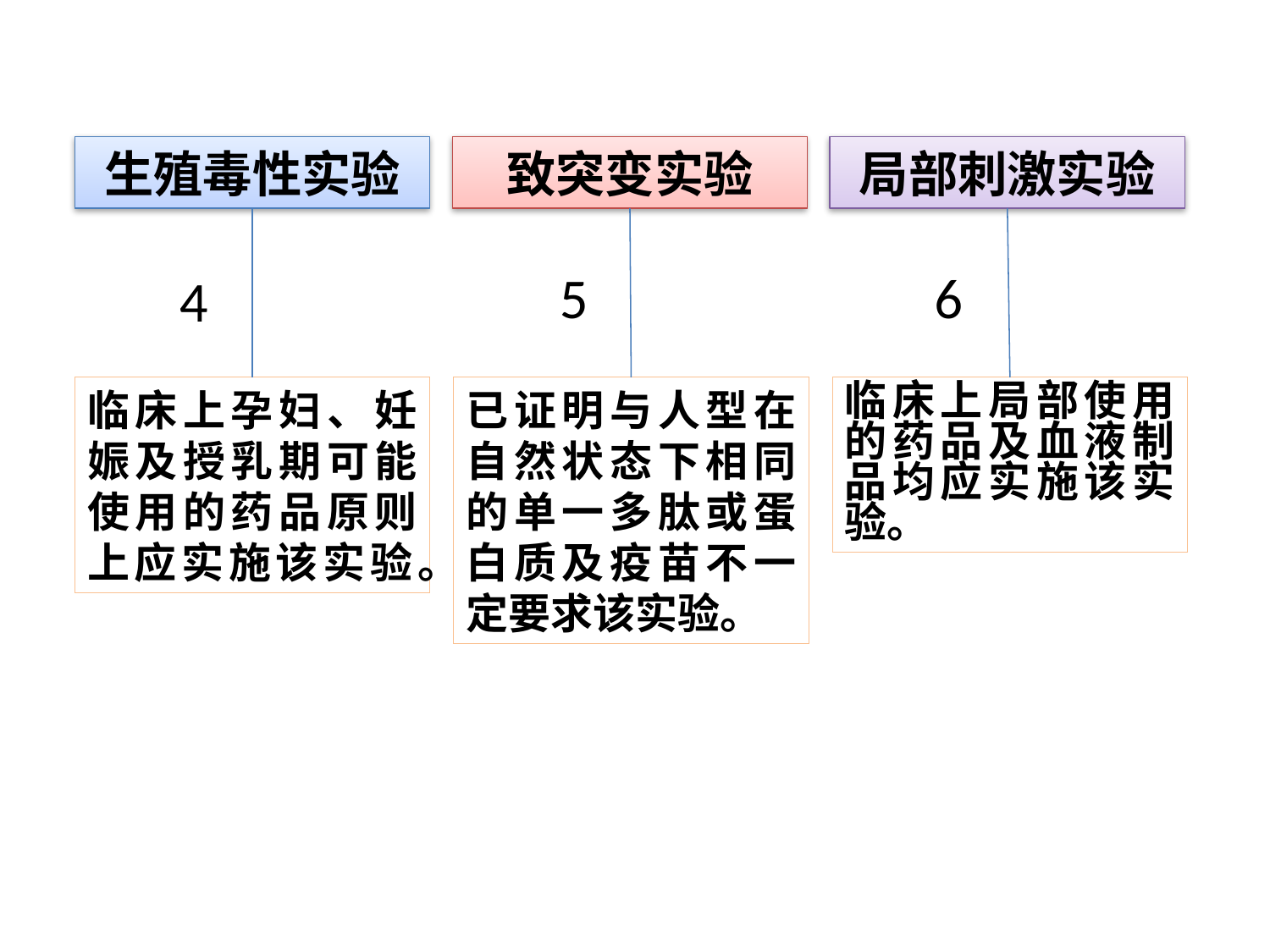

生殖毒性实验
致突变实验
局部刺激实验
6
5
4
临床上孕妇、妊娠及授乳期可能使用的药品原则上应实施该实验。
已证明与人型在自然状态下相同的单一多肽或蛋白质及疫苗不一定要求该实验。
临床上局部使用的药品及血液制品均应实施该实验。